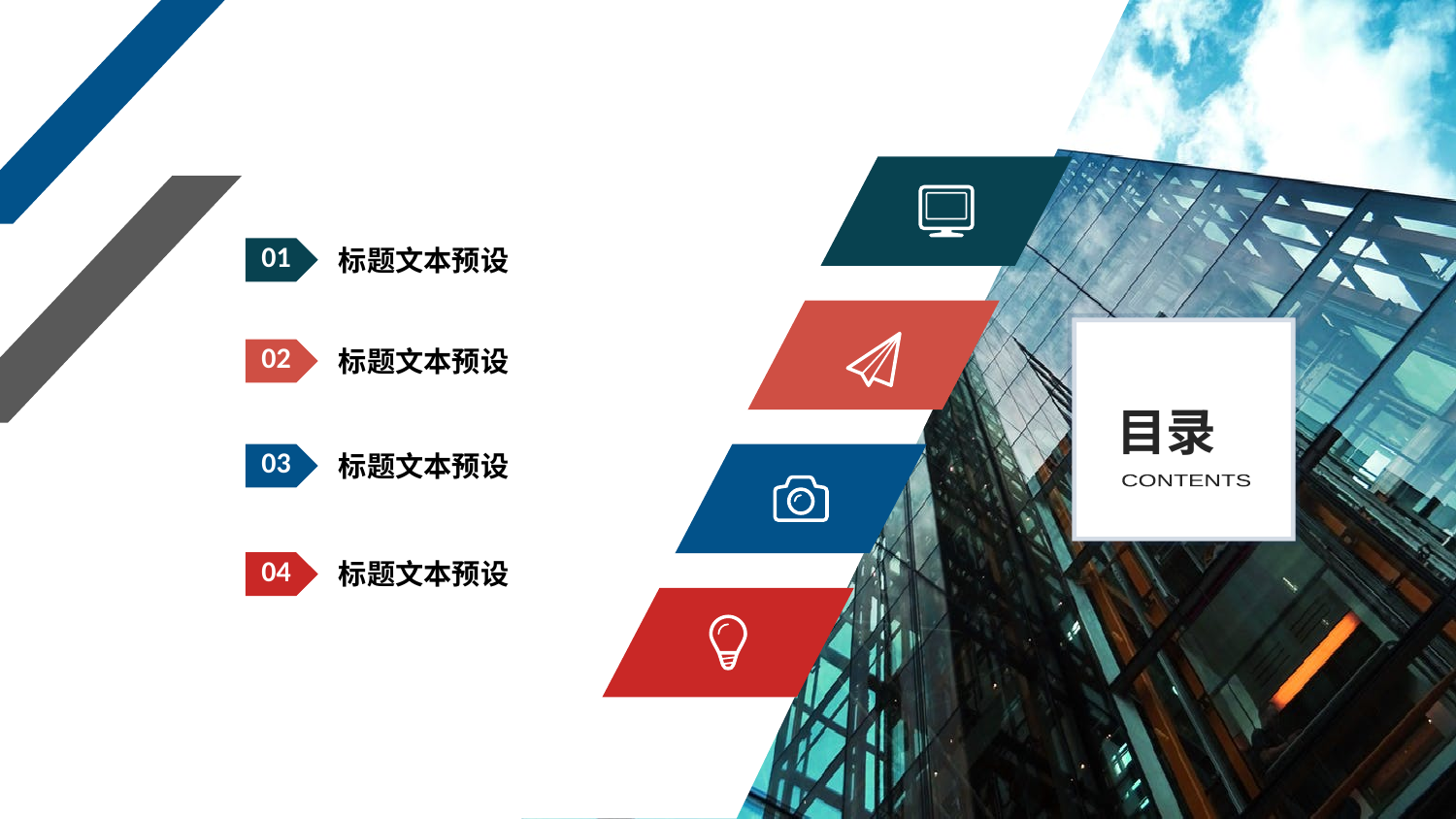

标题文本预设
01

目录
CONTENTS
标题文本预设
02
标题文本预设
03

标题文本预设
04